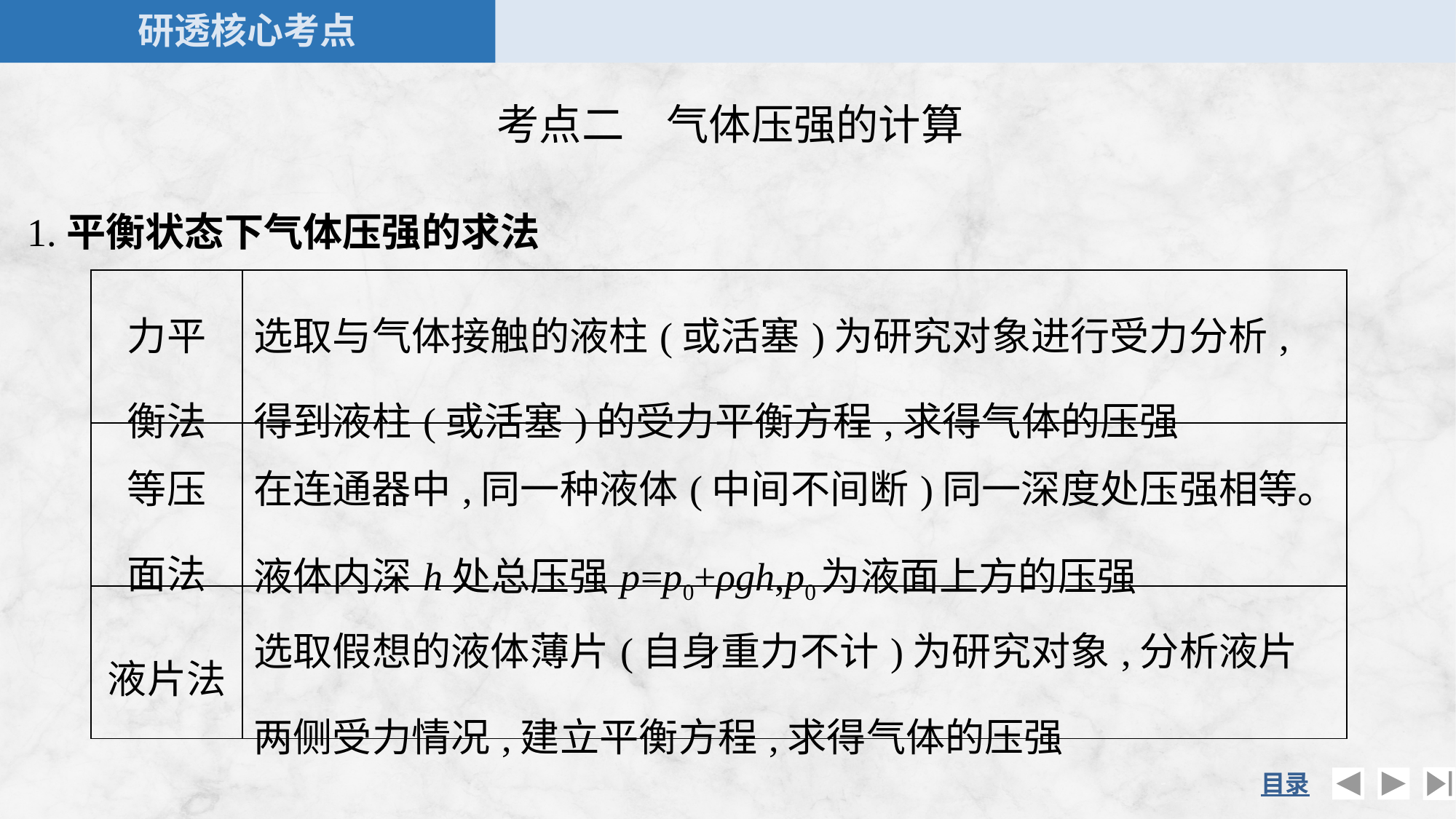

考点二　气体压强的计算
1.平衡状态下气体压强的求法
| 力平 衡法 | 选取与气体接触的液柱(或活塞)为研究对象进行受力分析,得到液柱(或活塞)的受力平衡方程,求得气体的压强 |
| --- | --- |
| 等压 面法 | 在连通器中,同一种液体(中间不间断)同一深度处压强相等。液体内深h处总压强p=p0+ρgh,p0为液面上方的压强 |
| 液片法 | 选取假想的液体薄片(自身重力不计)为研究对象,分析液片两侧受力情况,建立平衡方程,求得气体的压强 |